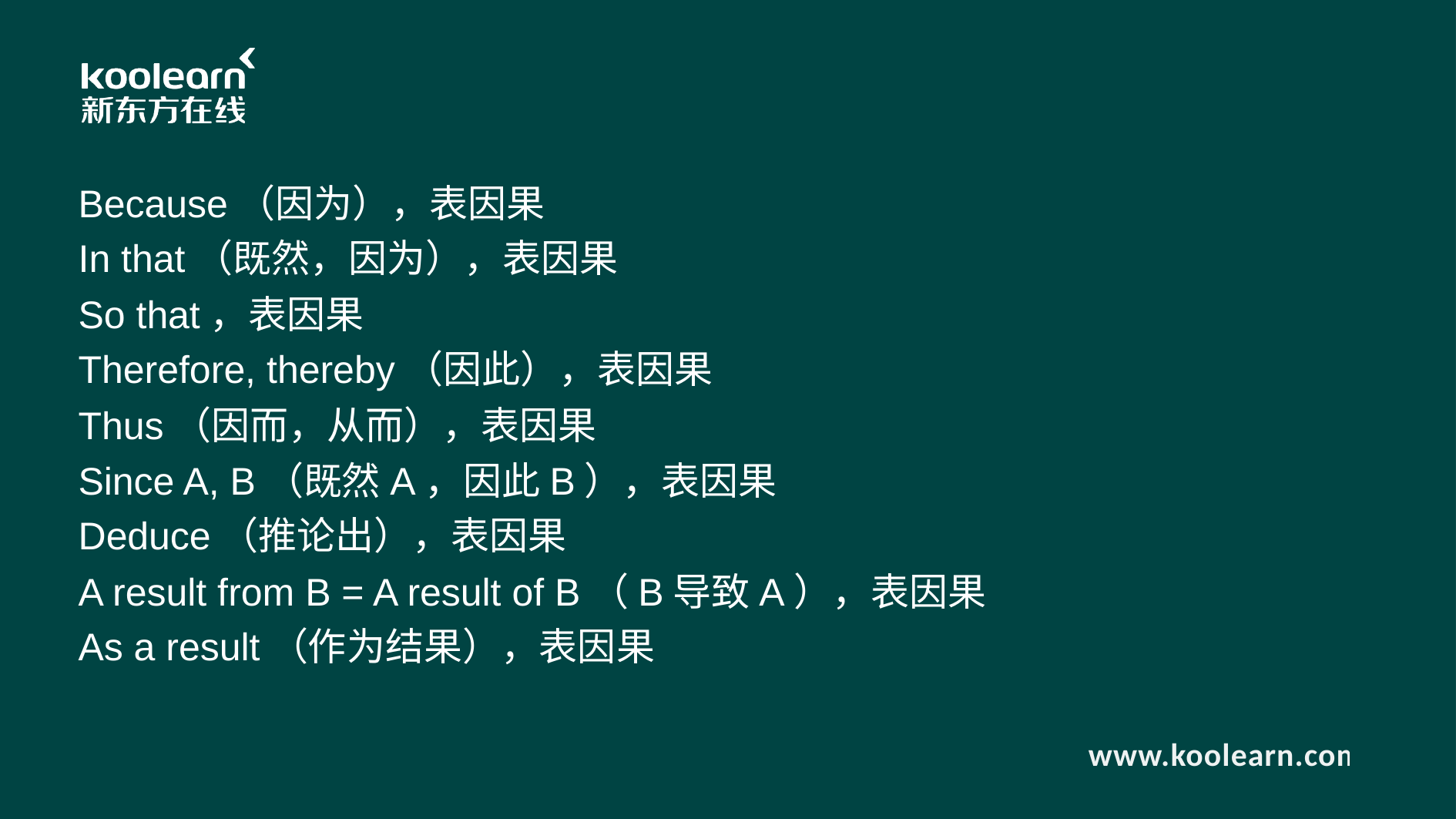

Because（因为），表因果
In that（既然，因为），表因果
So that，表因果
Therefore, thereby（因此），表因果
Thus（因而，从而），表因果
Since A, B（既然A，因此B），表因果
Deduce（推论出），表因果
A result from B = A result of B（B导致A），表因果
As a result（作为结果），表因果